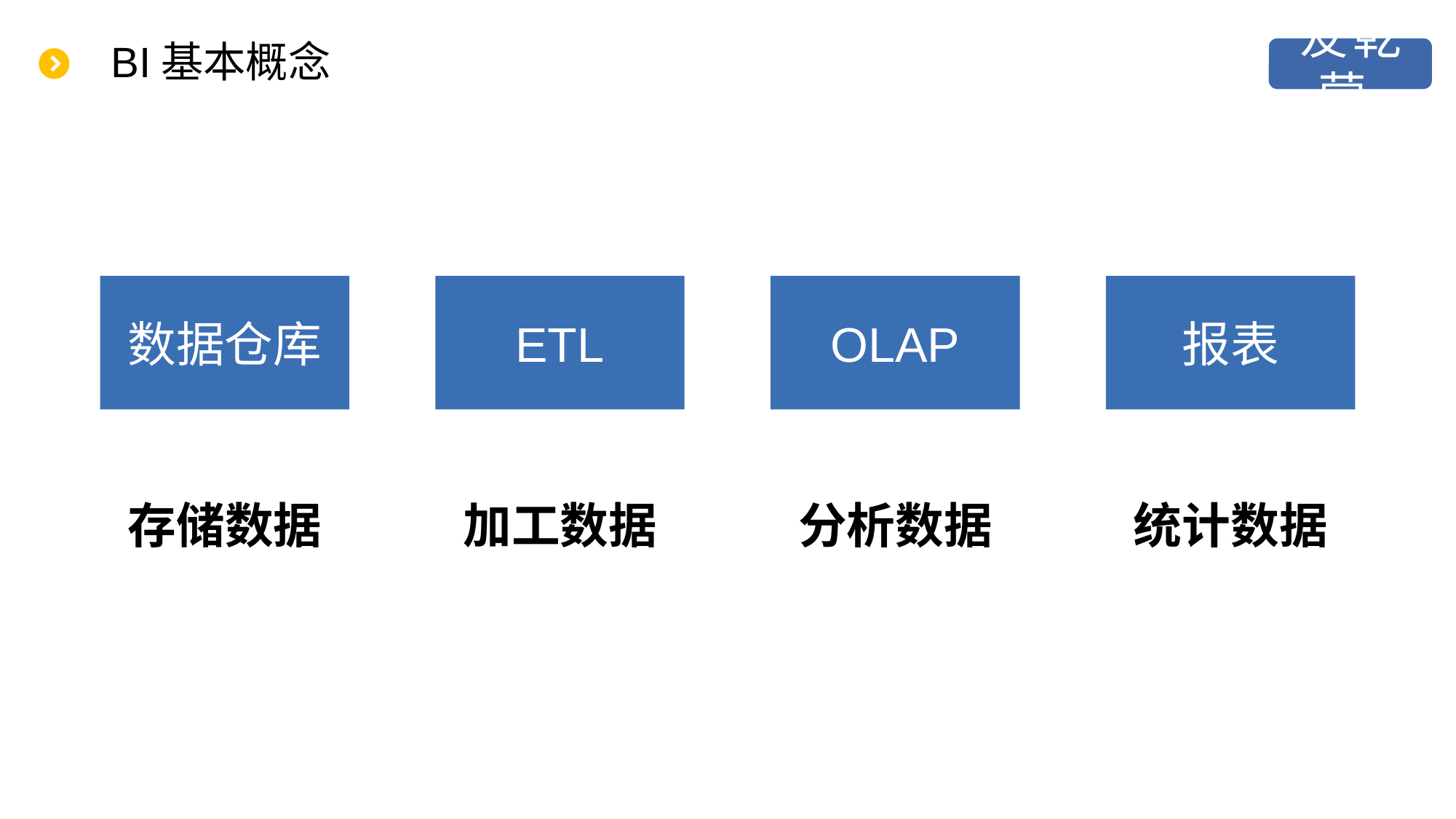

# BI基本概念
数据仓库
ETL
OLAP
报表
存储数据
加工数据
分析数据
统计数据